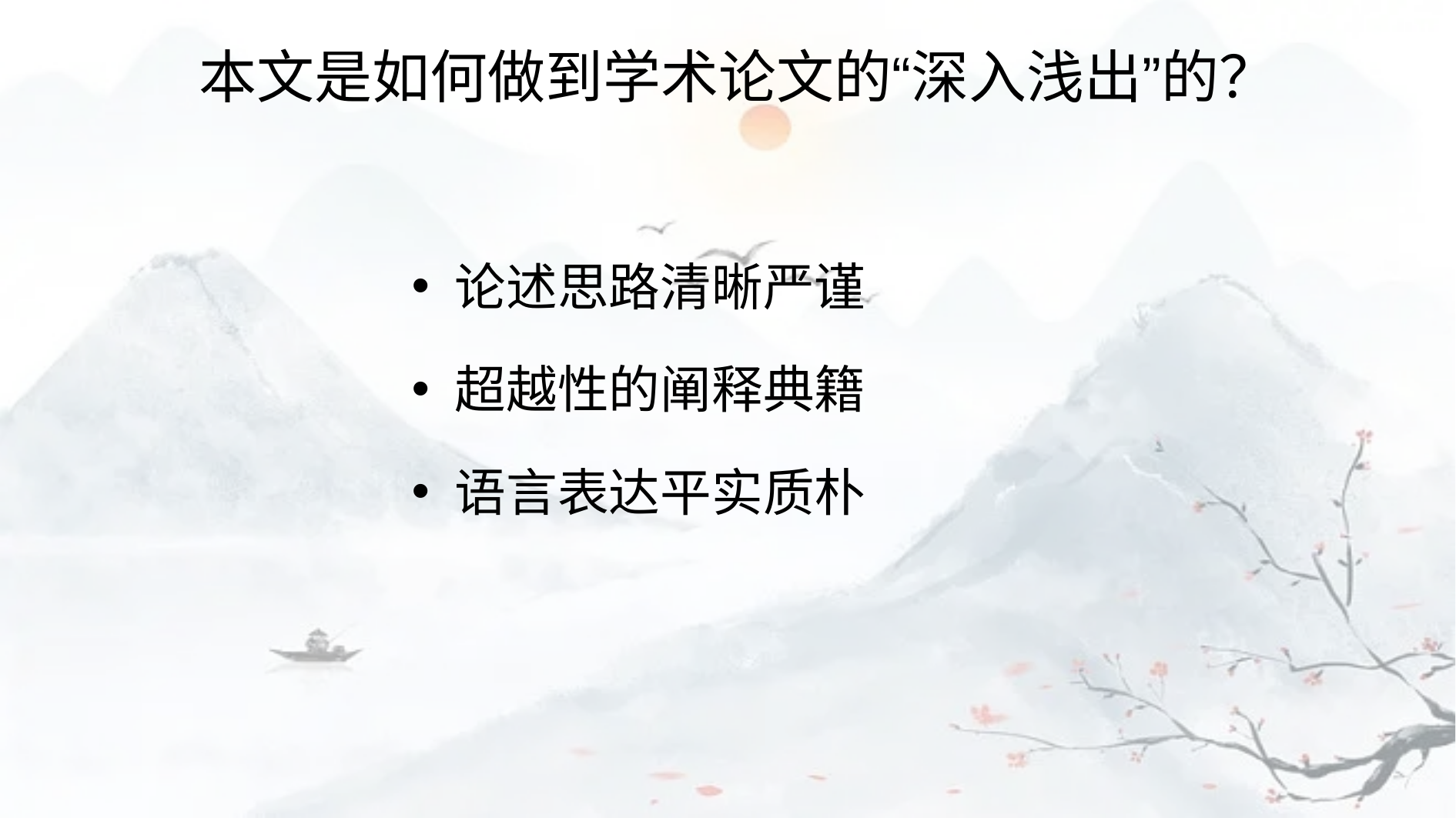

# 本文是如何做到学术论文的“深入浅出”的？
论述思路清晰严谨
超越性的阐释典籍
语言表达平实质朴